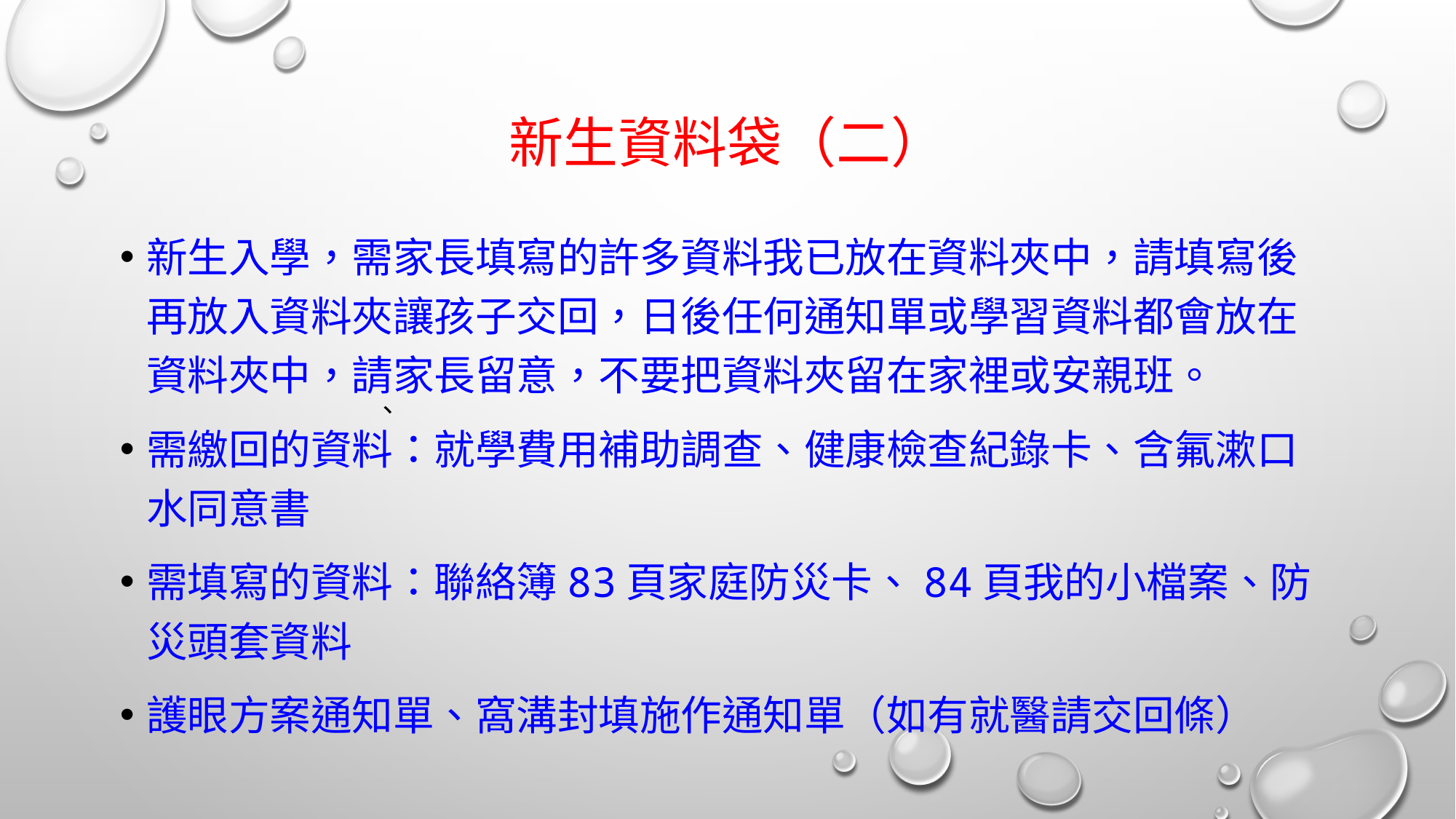

# 新生資料袋（二）
新生入學，需家長填寫的許多資料我已放在資料夾中，請填寫後再放入資料夾讓孩子交回，日後任何通知單或學習資料都會放在資料夾中，請家長留意，不要把資料夾留在家裡或安親班。
需繳回的資料：就學費用補助調查、健康檢查紀錄卡、含氟漱口水同意書
需填寫的資料：聯絡簿83頁家庭防災卡、84頁我的小檔案、防災頭套資料
護眼方案通知單、窩溝封填施作通知單（如有就醫請交回條）

、